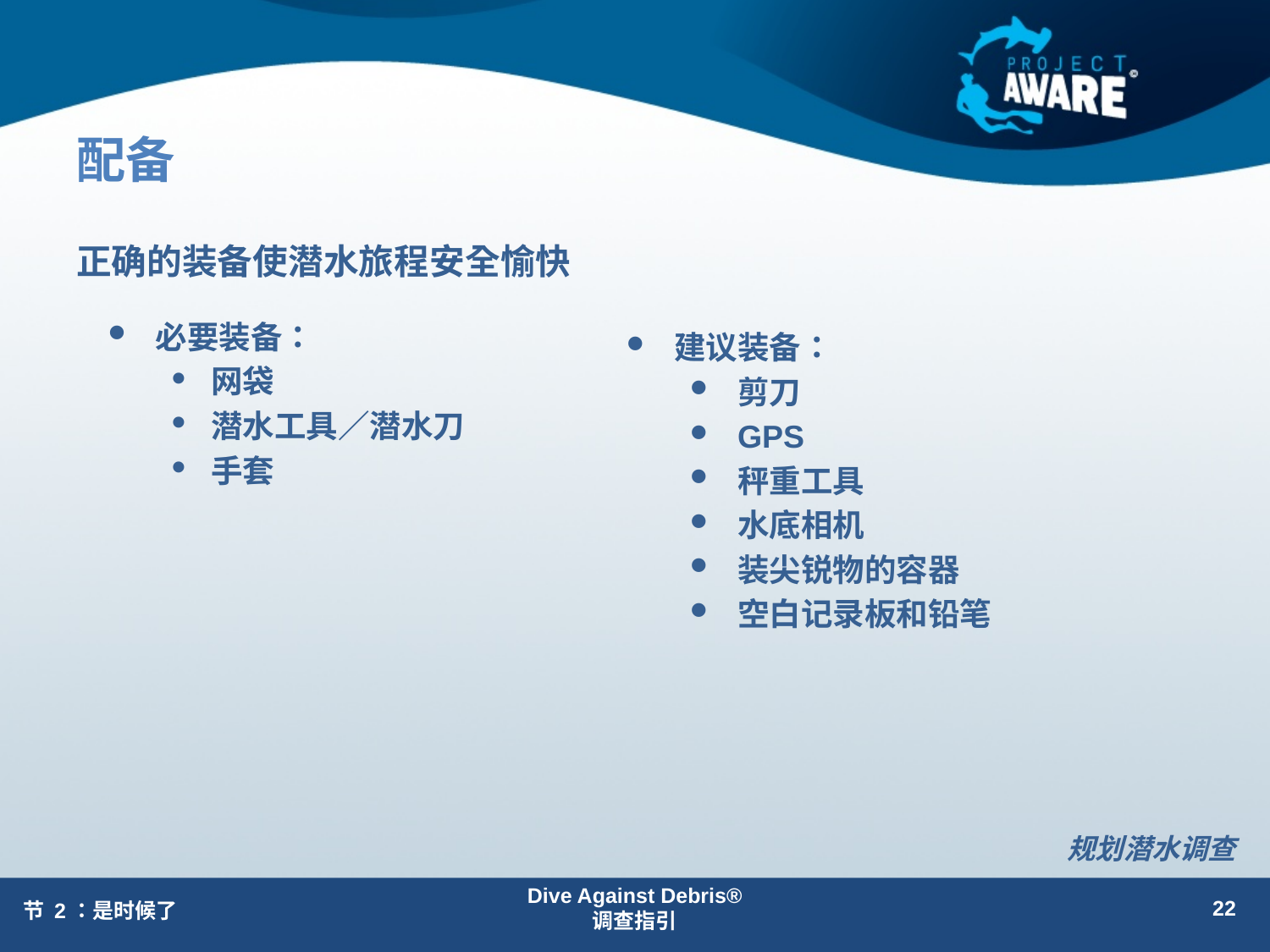

# 配备
正确的装备使潜水旅程安全愉快
必要装备：
网袋
潜水工具／潜水刀
手套
建议装备：
剪刀
GPS
秤重工具
水底相机
装尖锐物的容器
空白记录板和铅笔
规划潜水调查

Dive Against Debris®
调查指引
22
节 2：是时候了